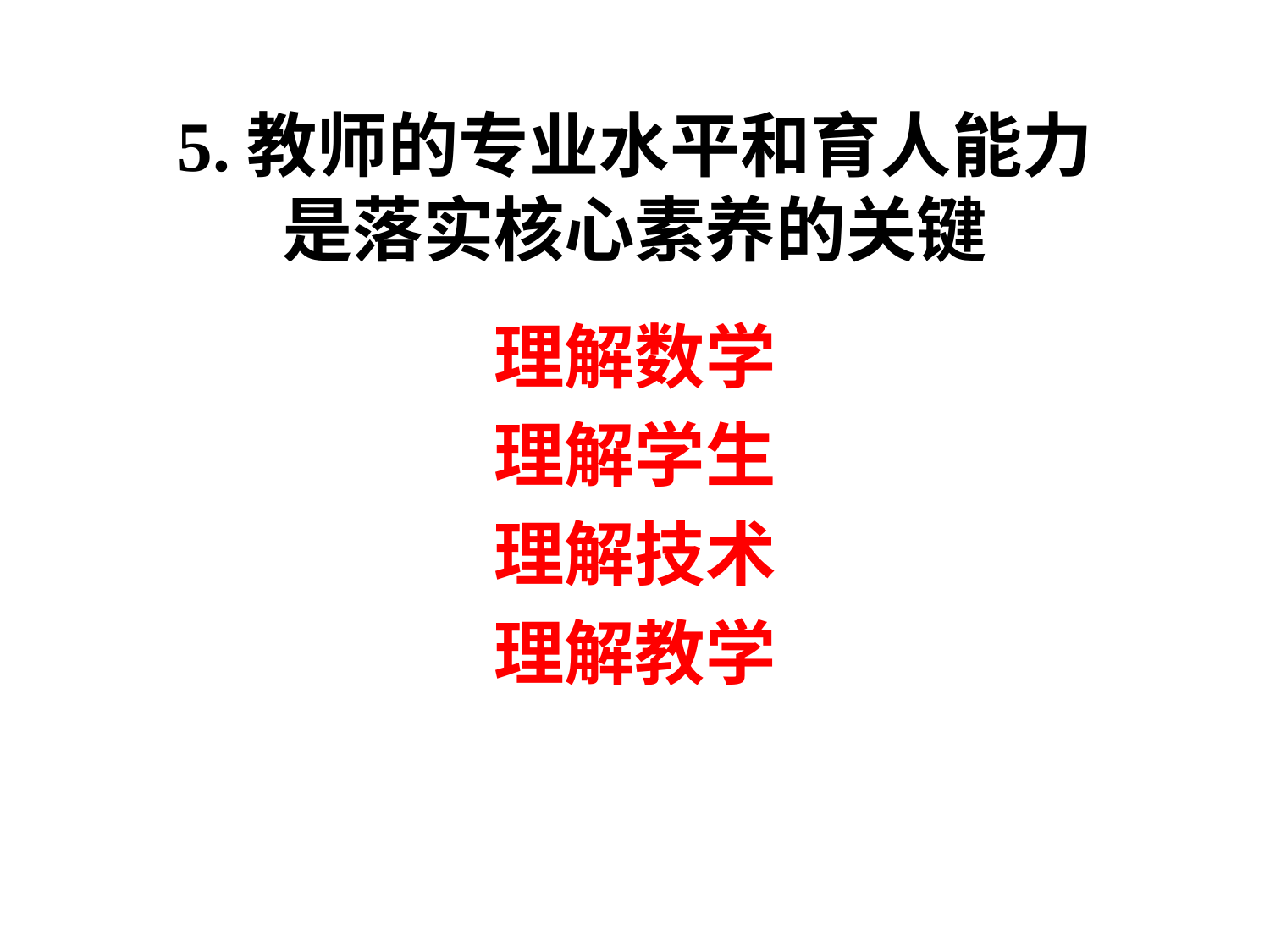

5.教师的专业水平和育人能力
是落实核心素养的关键
理解数学
理解学生
理解技术
理解教学